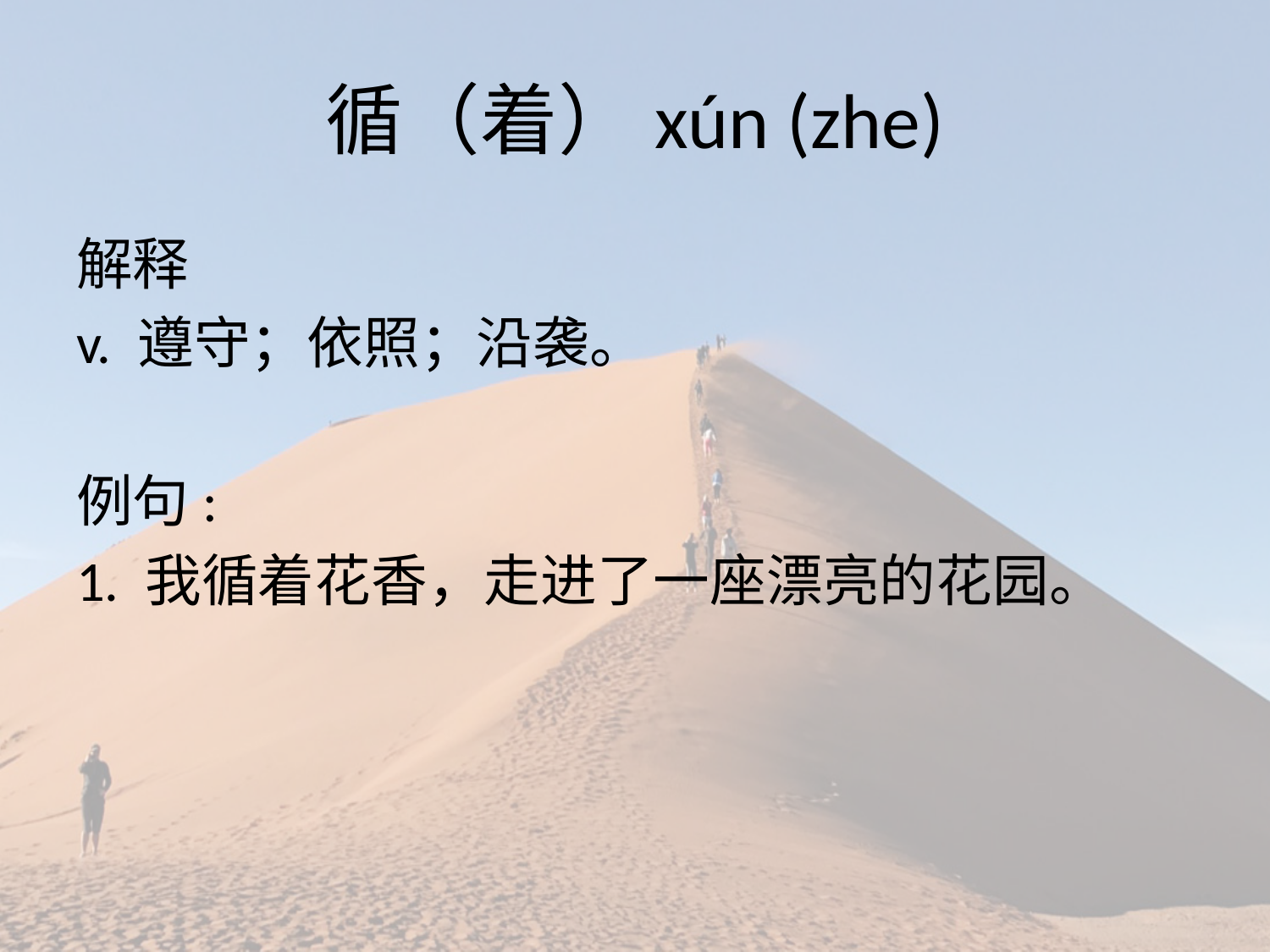

# 循（着）xún (zhe)
解释
v. 遵守；依照；沿袭。

例句:
1. 我循着花香，走进了一座漂亮的花园。